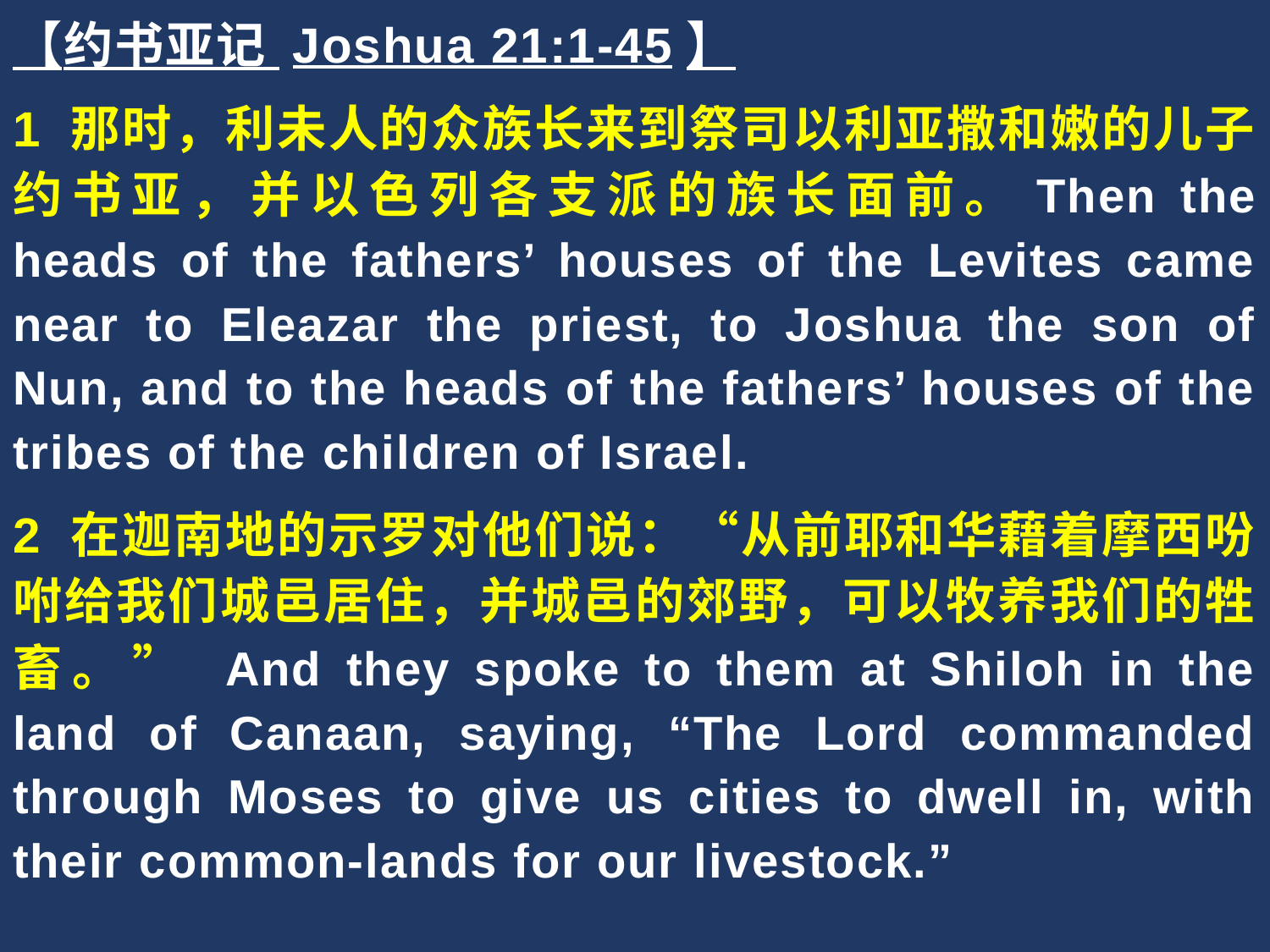

【约书亚记 Joshua 21:1-45】
1 那时，利未人的众族长来到祭司以利亚撒和嫩的儿子约书亚，并以色列各支派的族长面前。Then the heads of the fathers’ houses of the Levites came near to Eleazar the priest, to Joshua the son of Nun, and to the heads of the fathers’ houses of the tribes of the children of Israel.
2 在迦南地的示罗对他们说：“从前耶和华藉着摩西吩咐给我们城邑居住，并城邑的郊野，可以牧养我们的牲畜。” And they spoke to them at Shiloh in the land of Canaan, saying, “The Lord commanded through Moses to give us cities to dwell in, with their common-lands for our livestock.”